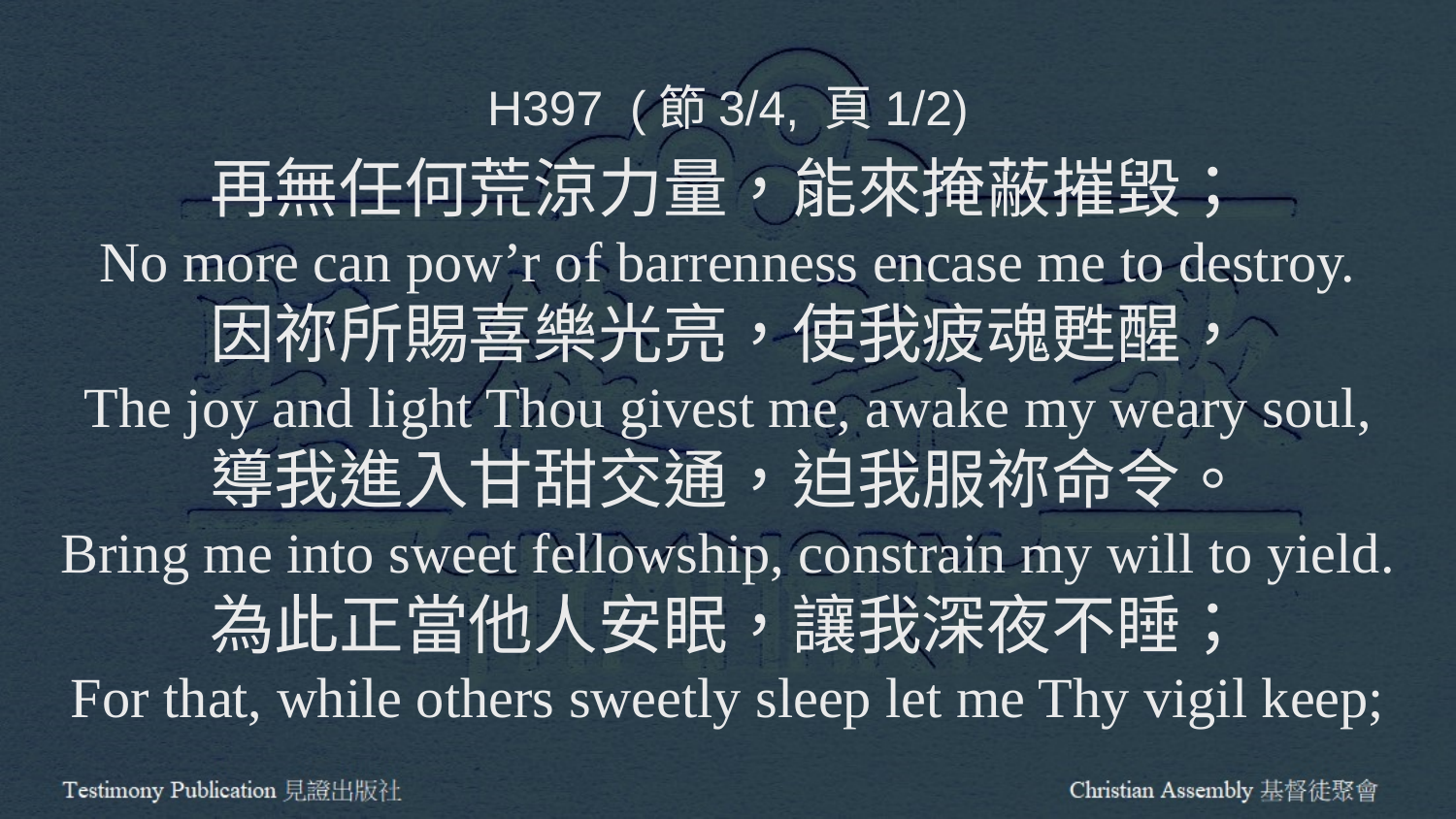

H397  (節3/4, 頁1/2)
再無任何荒涼力量，能來掩蔽摧毀；
No more can pow’r of barrenness encase me to destroy.
因祢所賜喜樂光亮，使我疲魂甦醒，
The joy and light Thou givest me, awake my weary soul,
導我進入甘甜交通，迫我服祢命令。
Bring me into sweet fellowship, constrain my will to yield.
為此正當他人安眠，讓我深夜不睡；
For that, while others sweetly sleep let me Thy vigil keep;